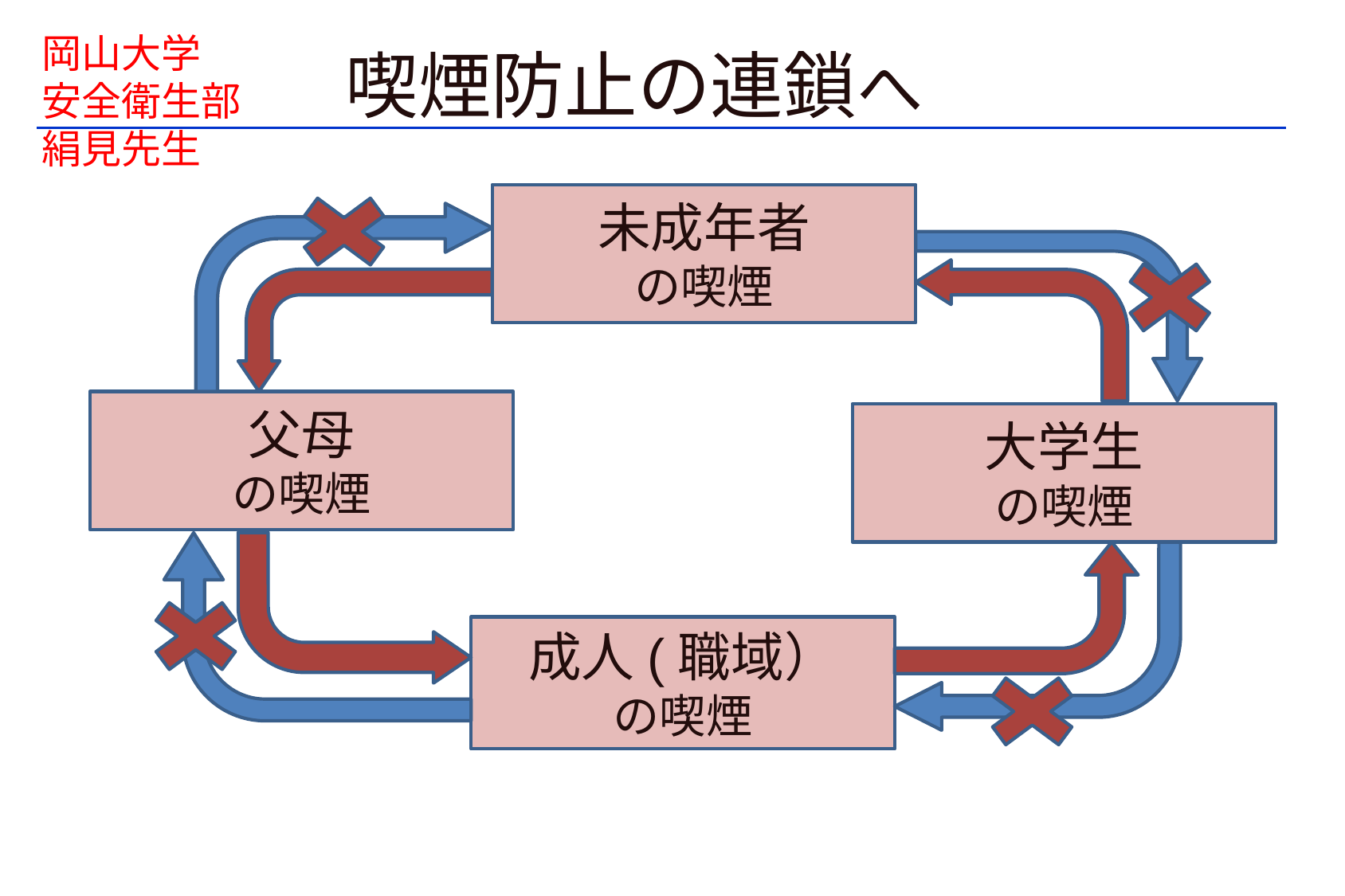

岡山大学
安全衛生部
絹見先生
喫煙防止の連鎖へ

未成年者
の喫煙

父母
の喫煙
大学生
の喫煙

成人(職域）
の喫煙